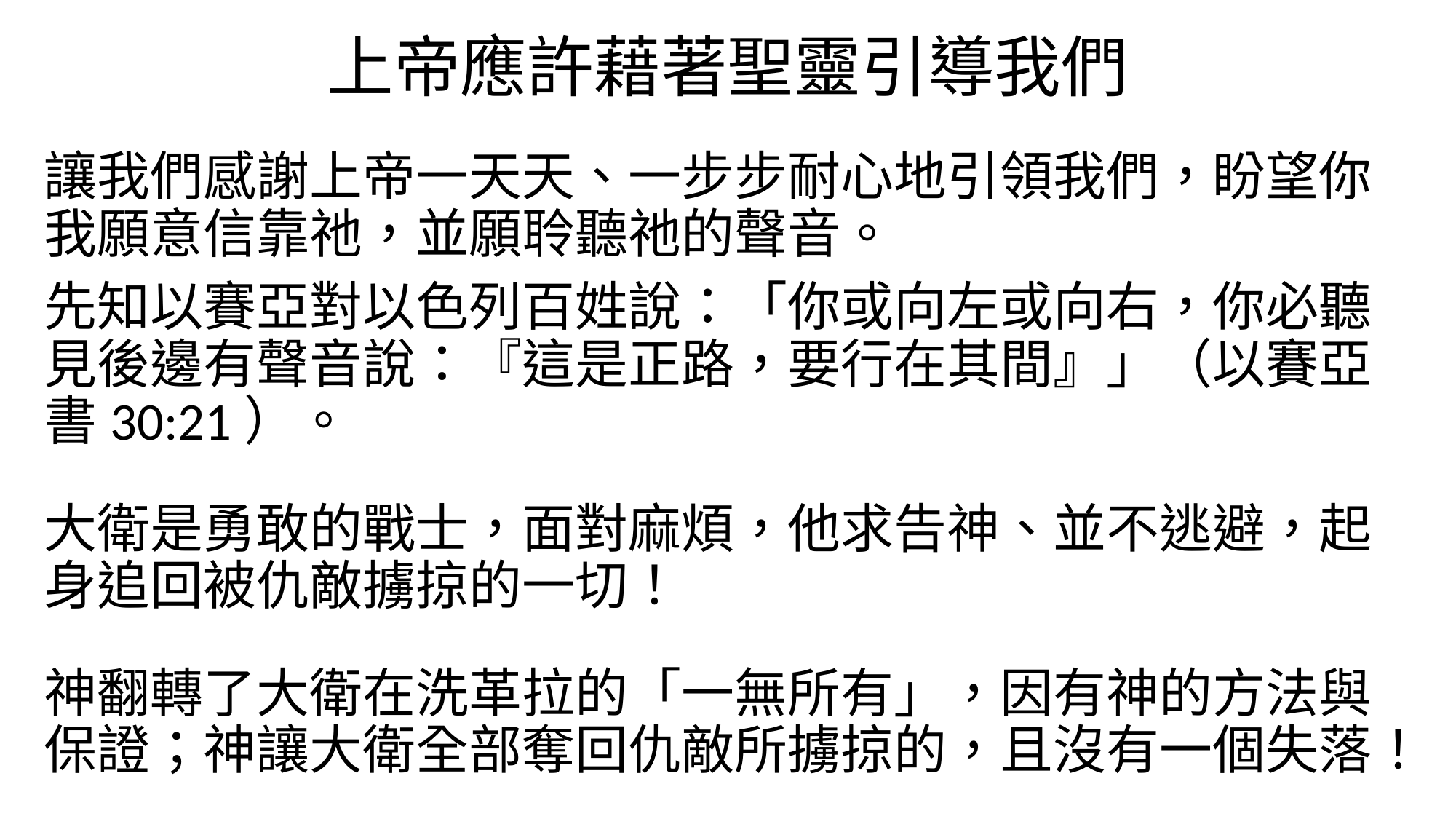

# 上帝應許藉著聖靈引導我們
讓我們感謝上帝一天天、一步步耐心地引領我們，盼望你我願意信靠祂，並願聆聽祂的聲音。
先知以賽亞對以色列百姓說：「你或向左或向右，你必聽見後邊有聲音說：『這是正路，要行在其間』」（以賽亞書30:21）。

大衛是勇敢的戰士，面對麻煩，他求告神、並不逃避，起身追回被仇敵擄掠的一切！

神翻轉了大衛在洗革拉的「一無所有」，因有神的方法與保證；神讓大衛全部奪回仇敵所擄掠的，且沒有一個失落！